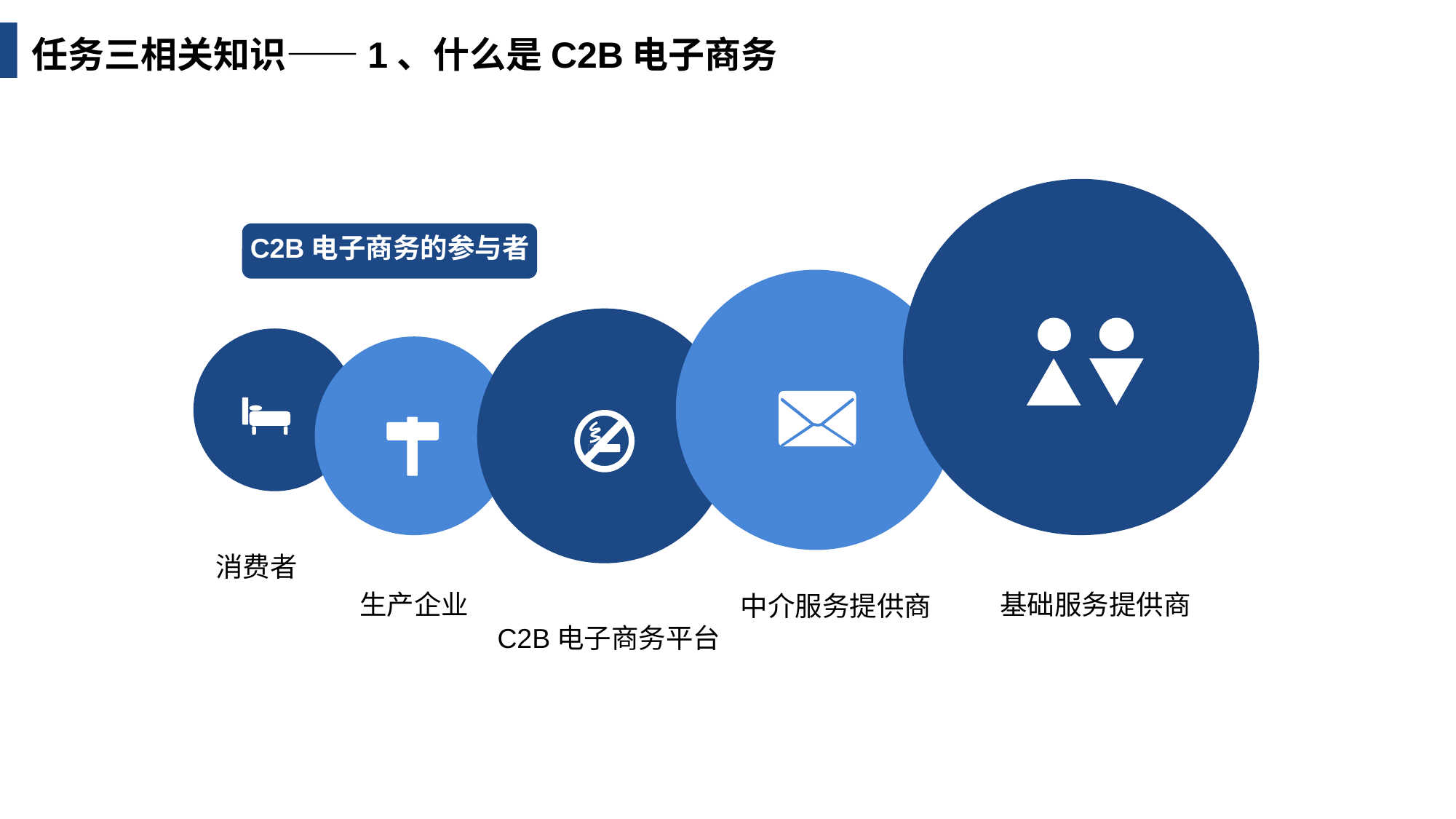

任务三相关知识——1、什么是C2B电子商务

C2B电子商务的参与者

消费者
生产企业
基础服务提供商
中介服务提供商
C2B电子商务平台